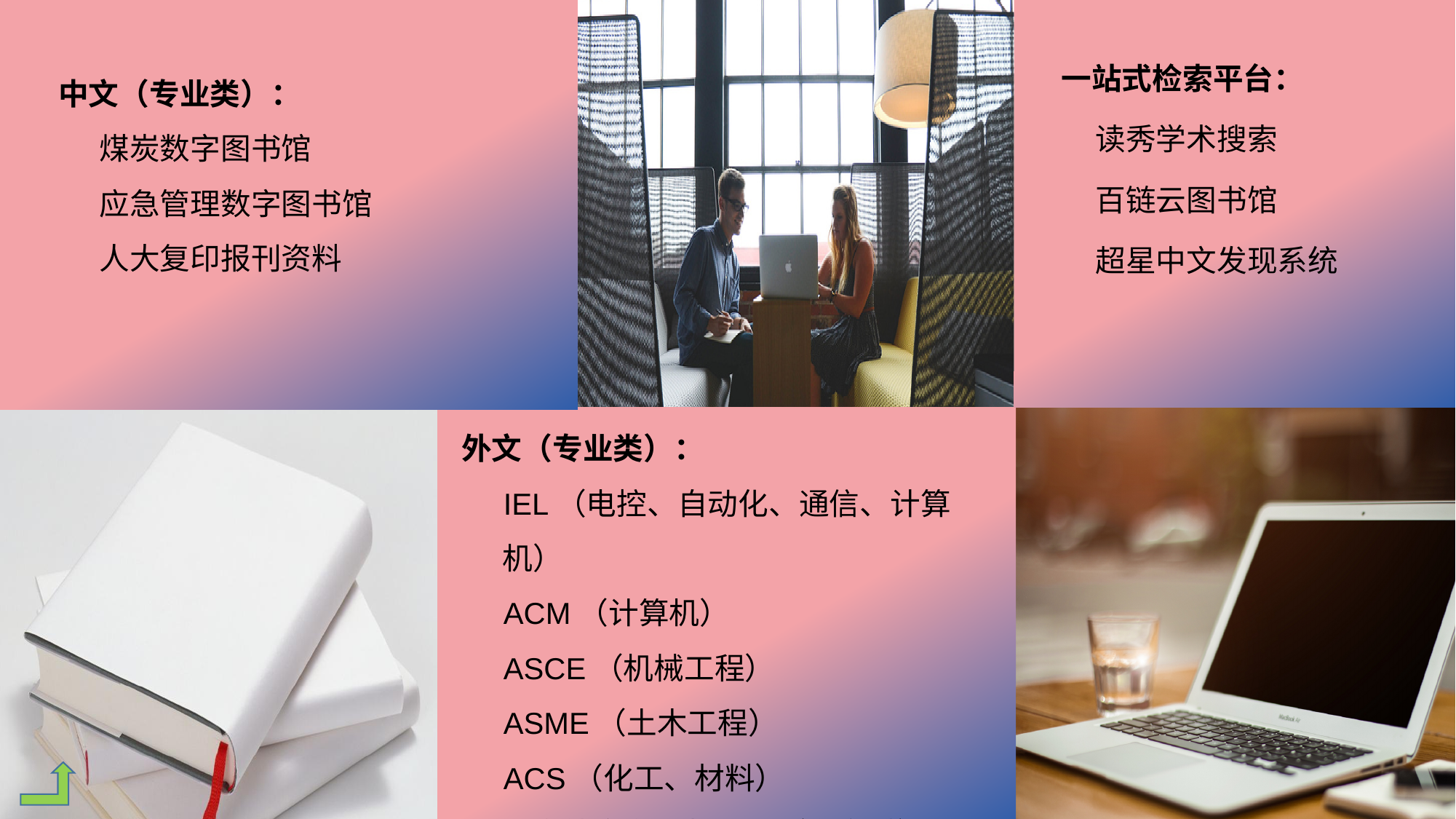

一站式检索平台：
    读秀学术搜索
    百链云图书馆
    超星中文发现系统
中文（专业类）：
     煤炭数字图书馆
     应急管理数字图书馆
     人大复印报刊资料

外文（专业类）：
     IEL（电控、自动化、通信、计算机）
     ACM（计算机）
     ASCE（机械工程）
     ASME（土木工程）
     ACS（化工、材料）
     国道外文专题数据库（多学科）